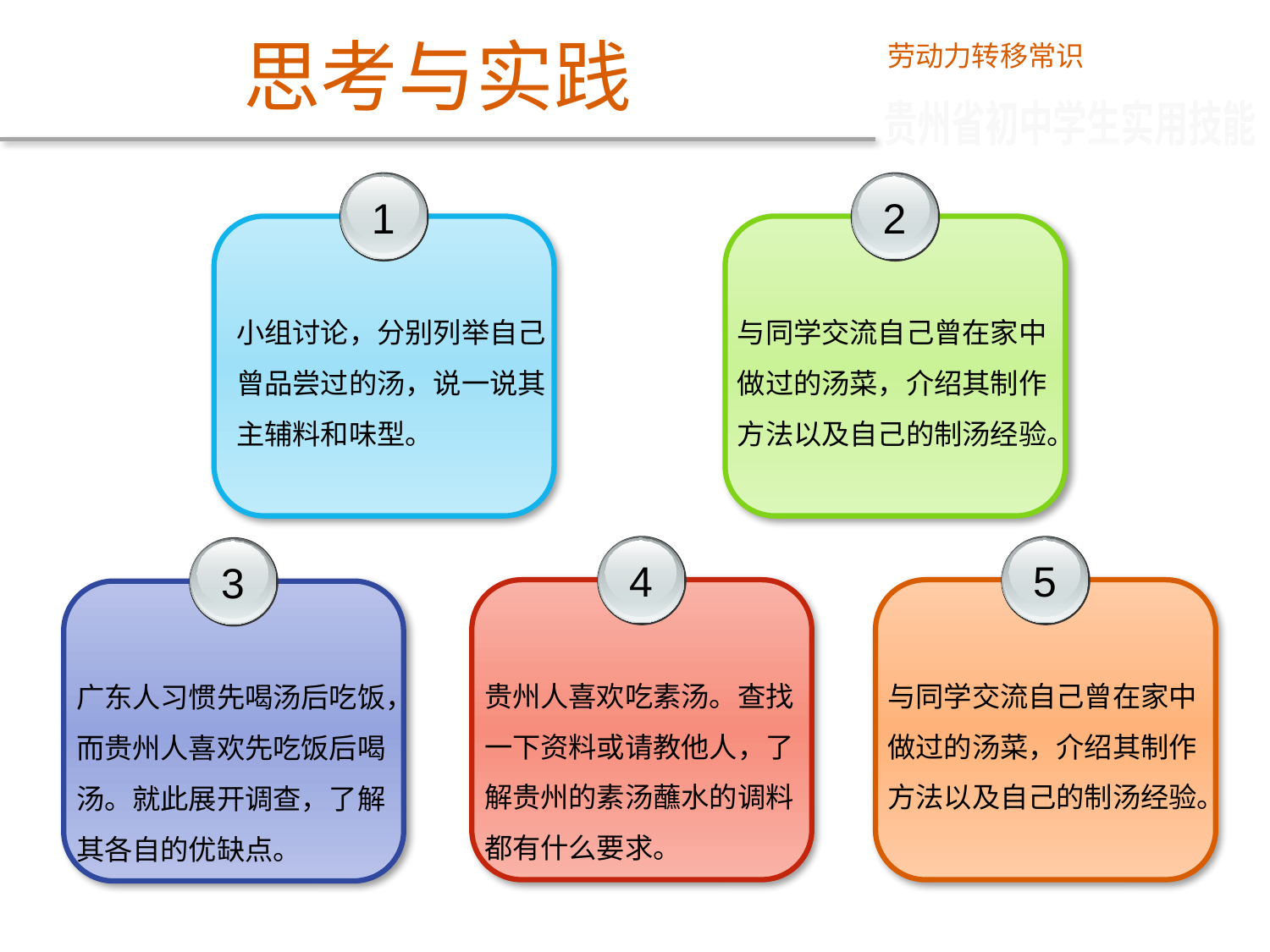

思考与实践
劳动力转移常识
贵州省初中学生实用技能

1

小组讨论，分别列举自己曾品尝过的汤，说一说其主辅料和味型。

2

与同学交流自己曾在家中做过的汤菜，介绍其制作方法以及自己的制汤经验。

4

贵州人喜欢吃素汤。查找一下资料或请教他人，了解贵州的素汤蘸水的调料都有什么要求。

5

与同学交流自己曾在家中做过的汤菜，介绍其制作方法以及自己的制汤经验。

3

广东人习惯先喝汤后吃饭，而贵州人喜欢先吃饭后喝汤。就此展开调查，了解其各自的优缺点。